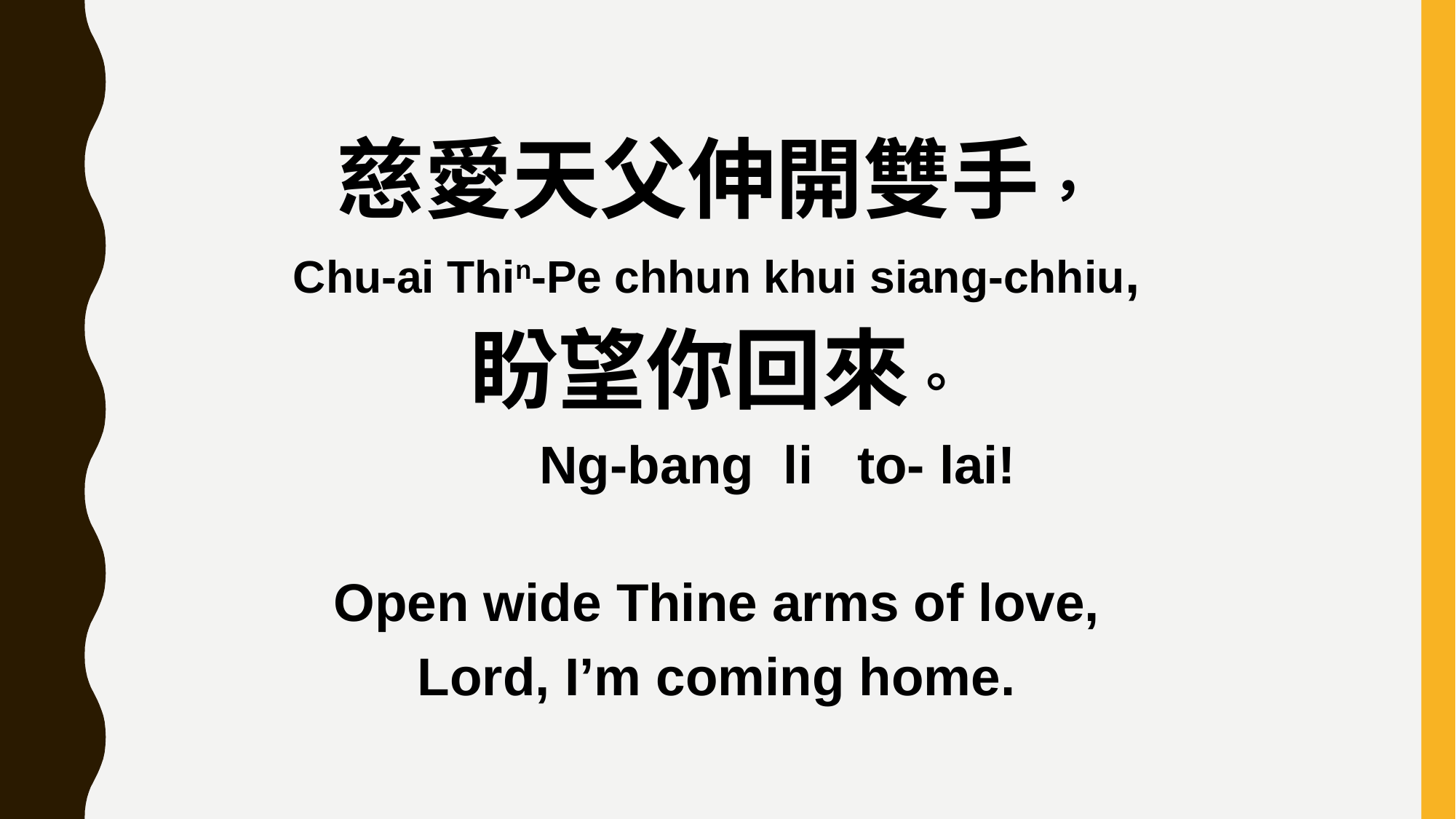

慈愛天父伸開雙手，
Chu-ai Thin-Pe chhun khui siang-chhiu,
盼望你回來。
                         Ng-bang  li   to- lai!

Open wide Thine arms of love,
Lord, I’m coming home.